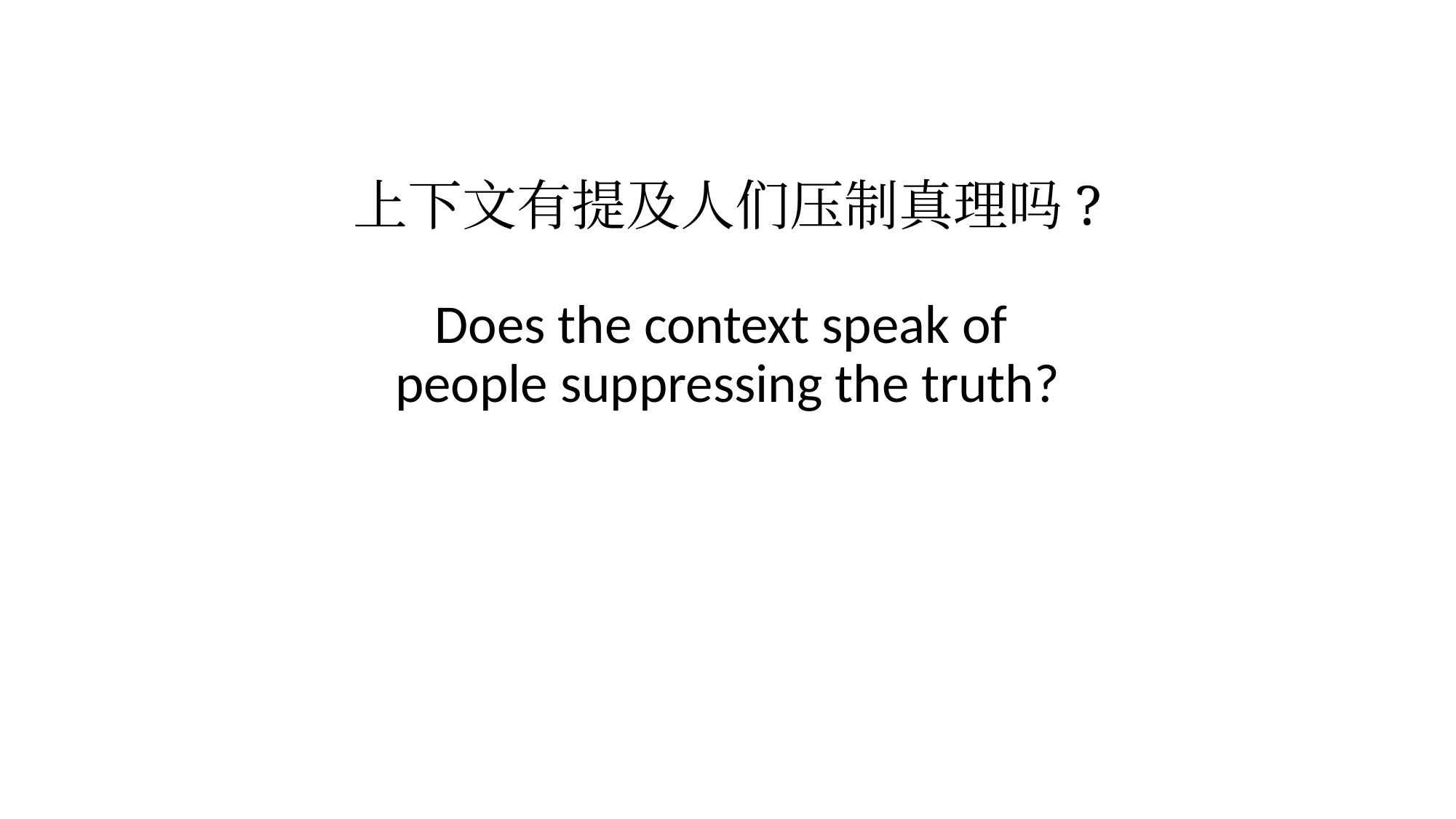

# 上下文有提及人们压制真理吗? Does the context speak of people suppressing the truth?